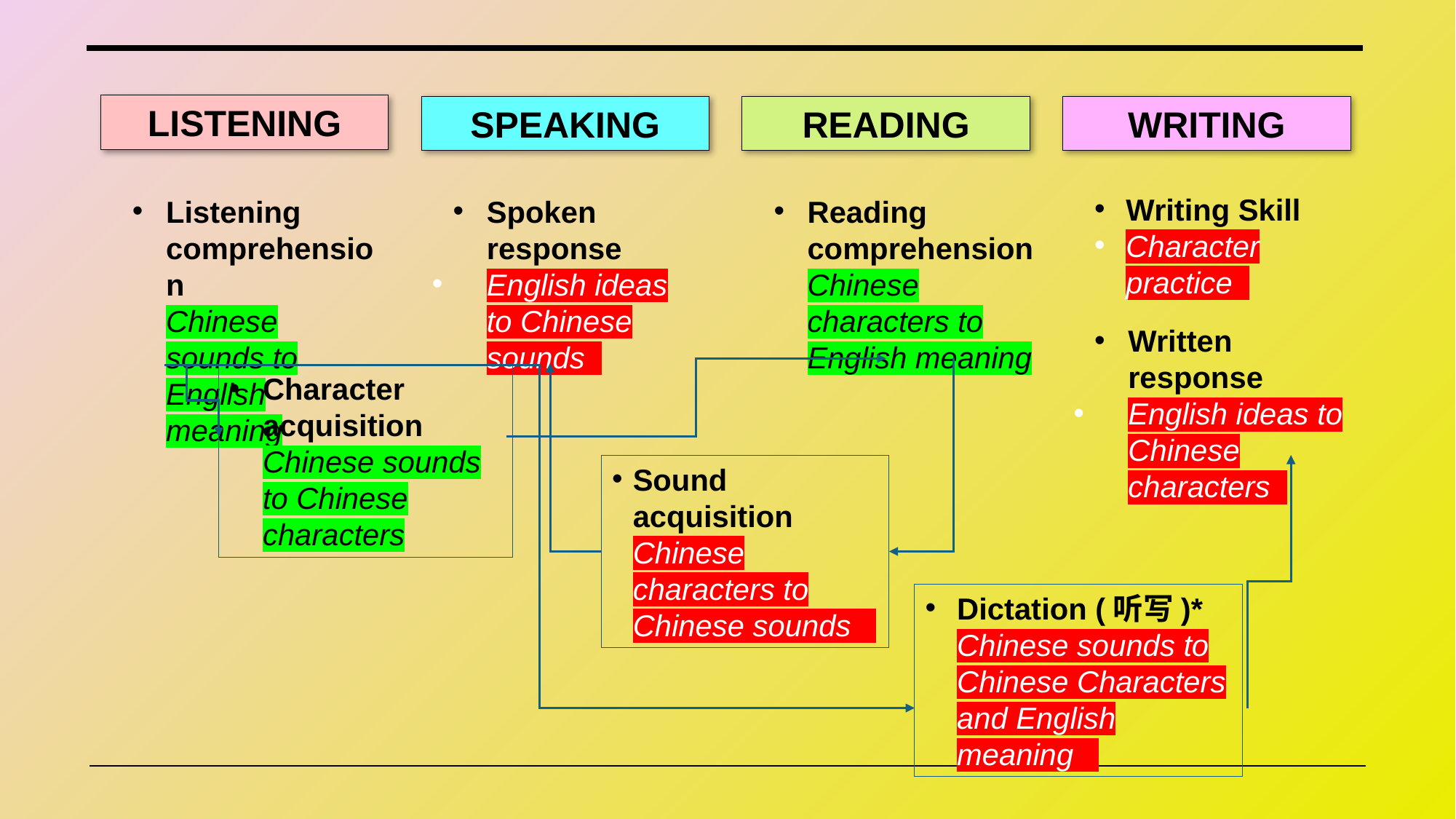

LISTENING
SPEAKING
READING
WRITING
Writing Skill
Character practice_

Listening comprehension
Chinese sounds to English meaning
Spoken response
English ideas to Chinese sounds_
Reading comprehension
Chinese characters to English meaning
Written response
English ideas to Chinese characters_
Character acquisition
Chinese sounds to Chinese characters
Sound acquisition
Chinese characters to Chinese sounds _
Dictation (听写)*
Chinese sounds to Chinese Characters and English meaning _